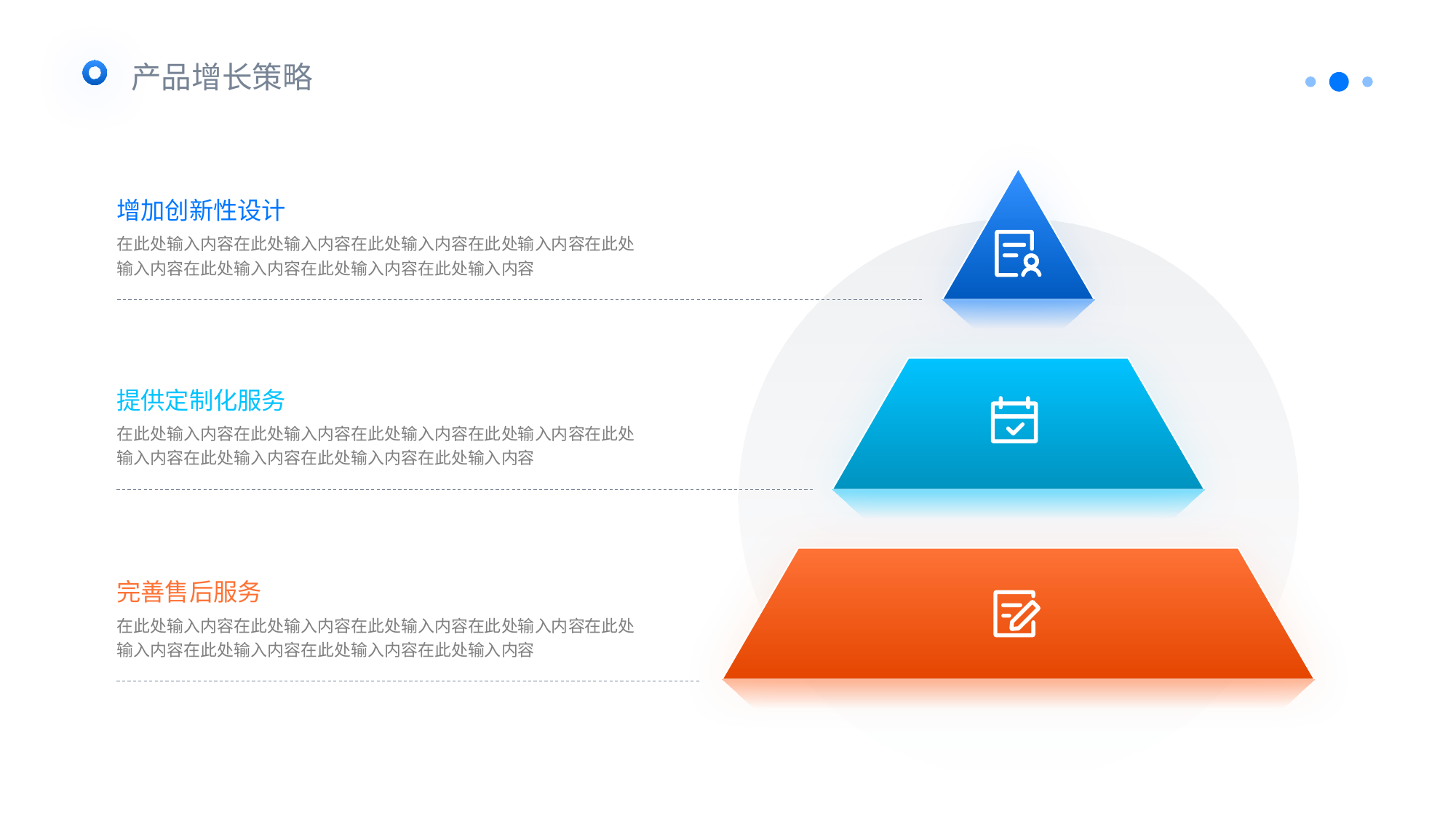

产品增长策略

增加创新性设计
在此处输入内容在此处输入内容在此处输入内容在此处输入内容在此处输入内容在此处输入内容在此处输入内容在此处输入内容

提供定制化服务
在此处输入内容在此处输入内容在此处输入内容在此处输入内容在此处输入内容在此处输入内容在此处输入内容在此处输入内容
完善售后服务
在此处输入内容在此处输入内容在此处输入内容在此处输入内容在此处输入内容在此处输入内容在此处输入内容在此处输入内容